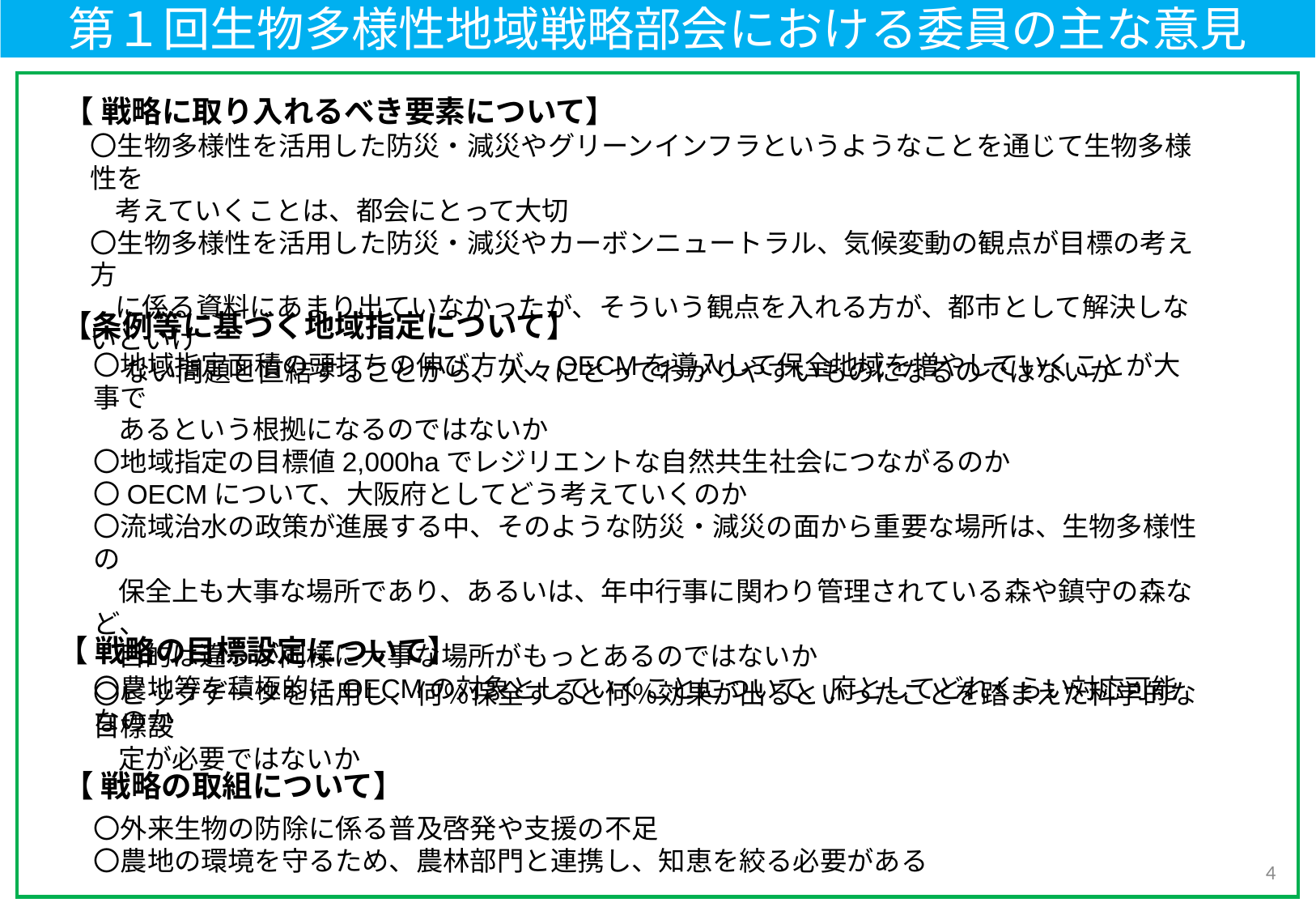

第１回生物多様性地域戦略部会における委員の主な意見

【 戦略に取り入れるべき要素について】
〇生物多様性を活用した防災・減災やグリーンインフラというようなことを通じて生物多様性を
   考えていくことは、都会にとって大切
〇生物多様性を活用した防災・減災やカーボンニュートラル、気候変動の観点が目標の考え方
   に係る資料にあまり出ていなかったが、そういう観点を入れる方が、都市として解決しないといけ
　 ない問題と直結することから、人々にとってわかりやすいものになるのではないか
【条例等に基づく地域指定について】
〇地域指定面積の頭打ちの伸び方が、OECMを導入して保全地域を増やしていくことが大事で
   あるという根拠になるのではないか
〇地域指定の目標値2,000haでレジリエントな自然共生社会につながるのか
〇OECMについて、大阪府としてどう考えていくのか
〇流域治水の政策が進展する中、そのような防災・減災の面から重要な場所は、生物多様性の
   保全上も大事な場所であり、あるいは、年中行事に関わり管理されている森や鎮守の森など、
   目的は違うが同様に大事な場所がもっとあるのではないか
〇農地等を積極的にOECMの対象としていくことについて、府としてどれくらい対応可能なのか
【 戦略の目標設定について】
〇ビッグデータを活用し、何％保全すると何％効果が出るといったことを踏まえた科学的な目標設
   定が必要ではないか
【 戦略の取組について】
〇外来生物の防除に係る普及啓発や支援の不足
〇農地の環境を守るため、農林部門と連携し、知恵を絞る必要がある
4